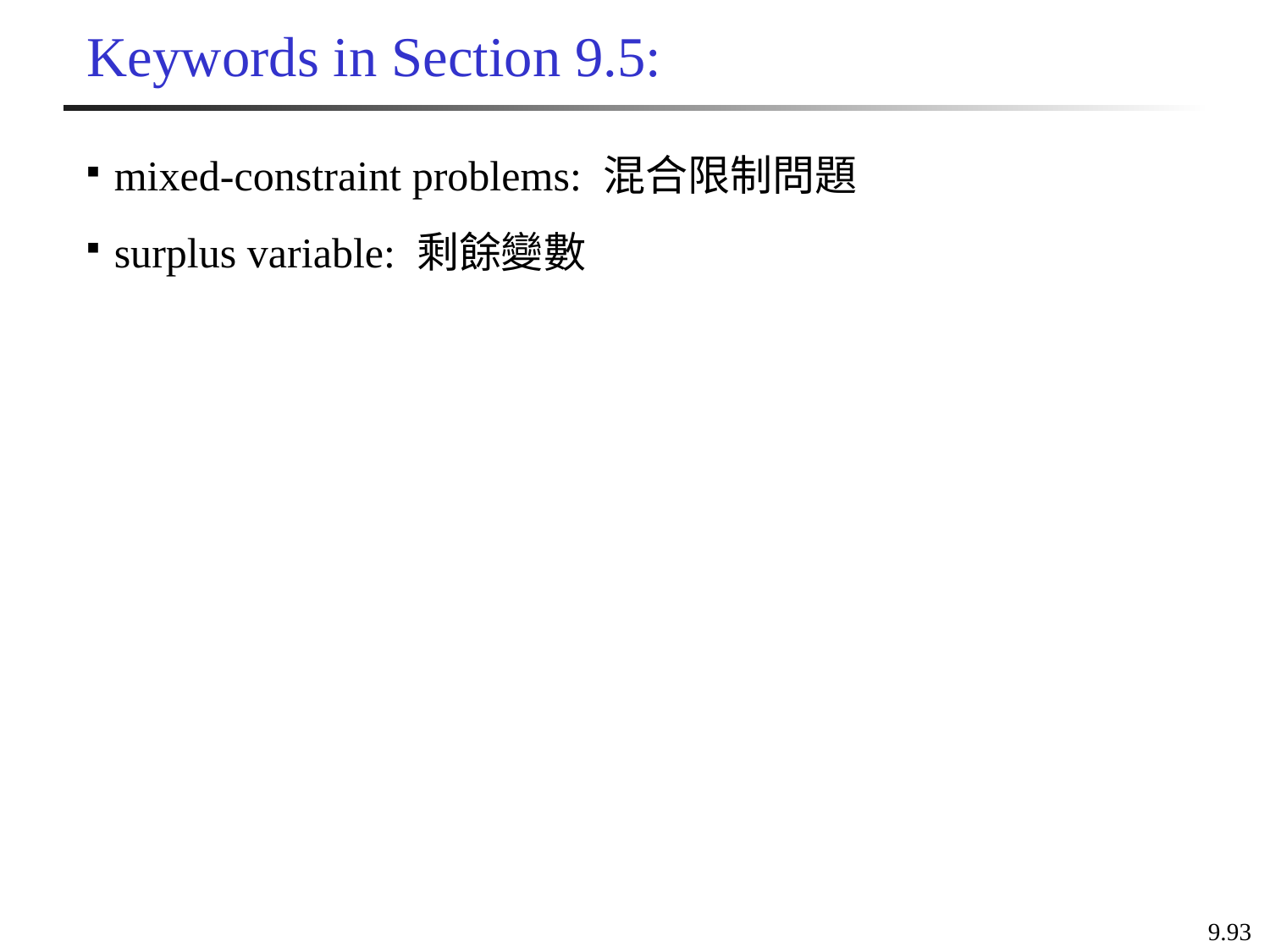

# Keywords in Section 9.5:
mixed-constraint problems: 混合限制問題
surplus variable: 剩餘變數
9.93